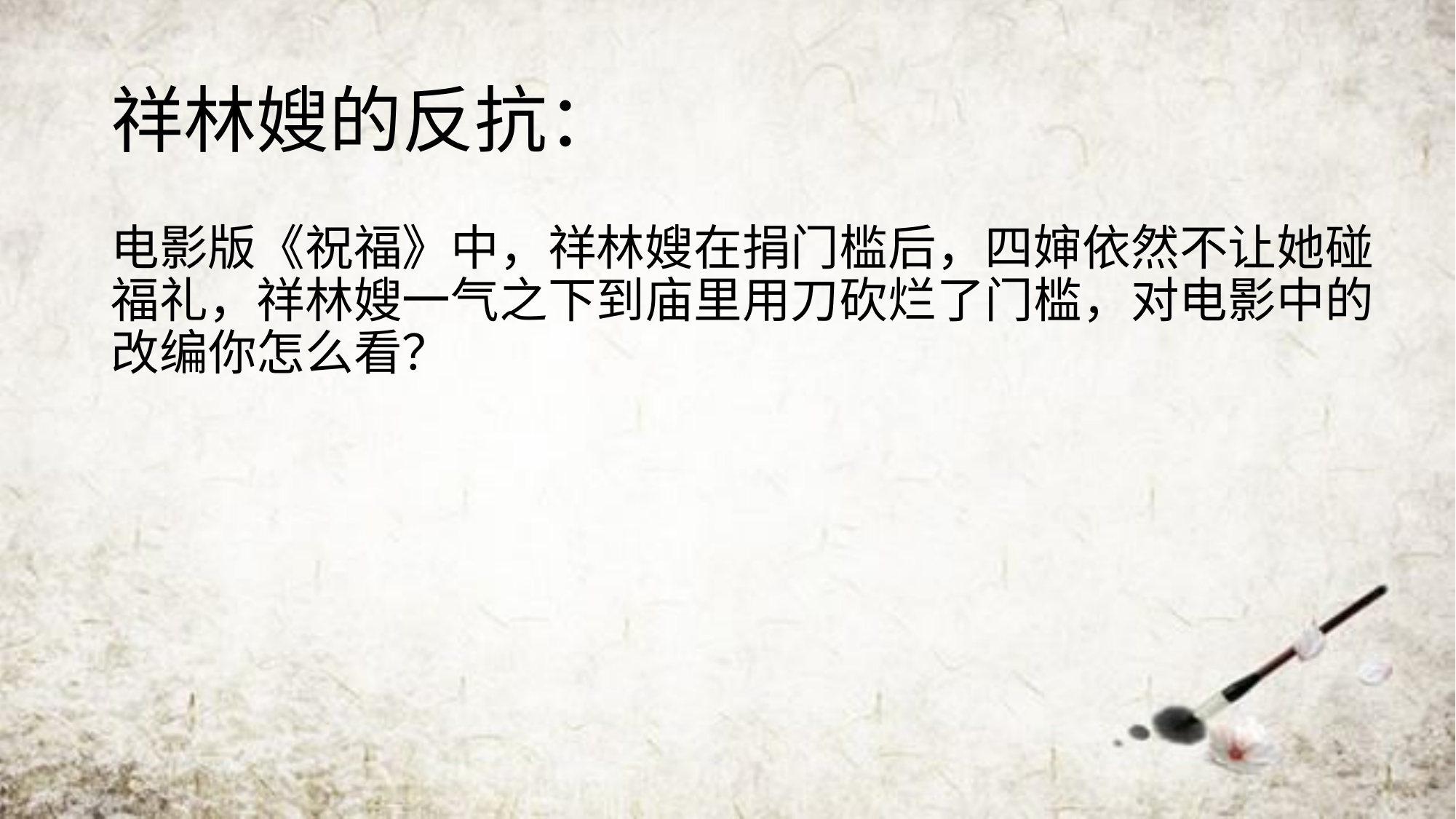

# 祥林嫂的反抗：
电影版《祝福》中，祥林嫂在捐门槛后，四婶依然不让她碰福礼，祥林嫂一气之下到庙里用刀砍烂了门槛，对电影中的改编你怎么看？